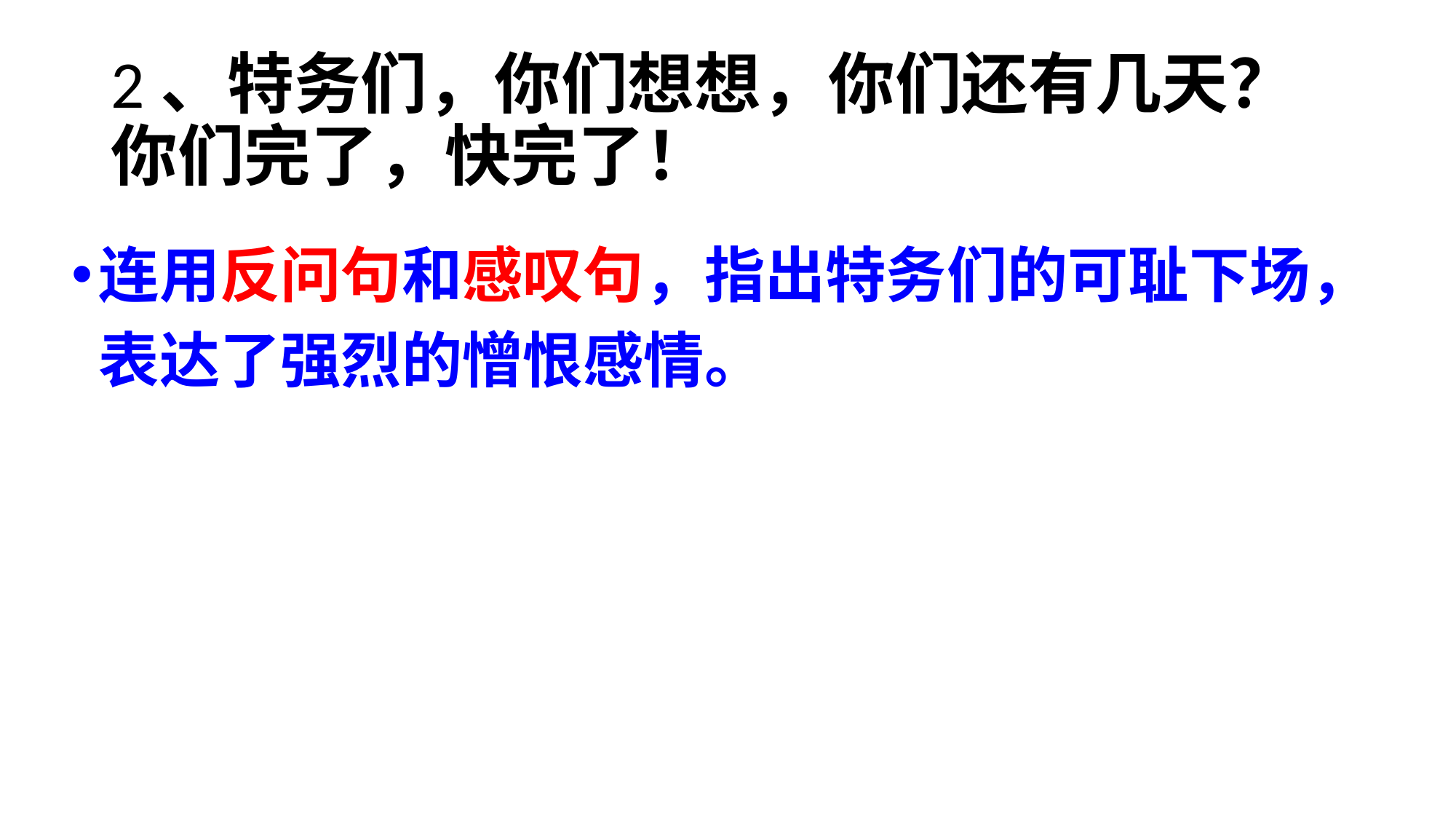

# 2、特务们，你们想想，你们还有几天？你们完了，快完了！
连用反问句和感叹句，指出特务们的可耻下场，表达了强烈的憎恨感情。